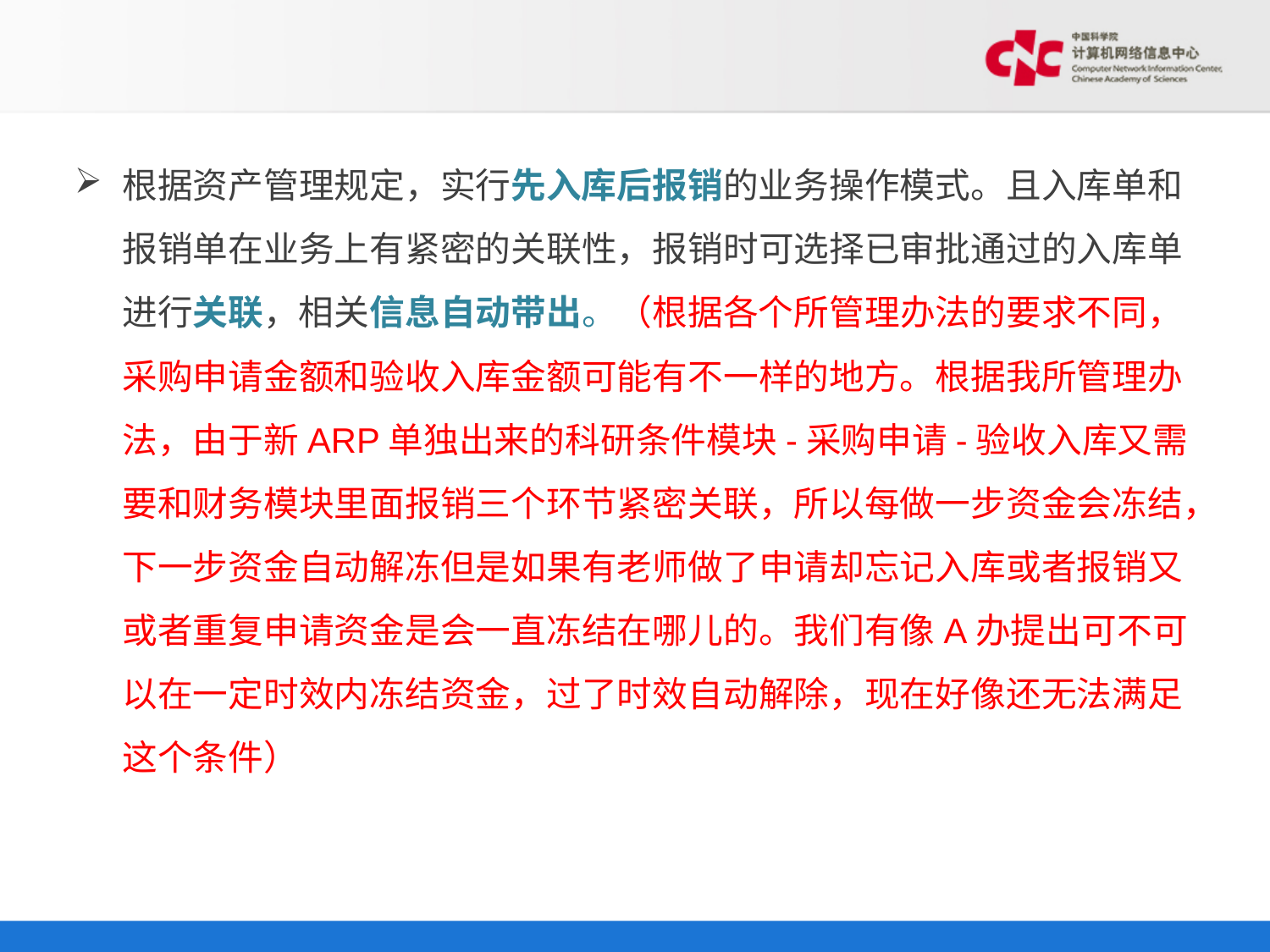

#
根据资产管理规定，实行先入库后报销的业务操作模式。且入库单和报销单在业务上有紧密的关联性，报销时可选择已审批通过的入库单进行关联，相关信息自动带出。（根据各个所管理办法的要求不同，采购申请金额和验收入库金额可能有不一样的地方。根据我所管理办法，由于新ARP单独出来的科研条件模块-采购申请-验收入库又需要和财务模块里面报销三个环节紧密关联，所以每做一步资金会冻结，下一步资金自动解冻但是如果有老师做了申请却忘记入库或者报销又或者重复申请资金是会一直冻结在哪儿的。我们有像A办提出可不可以在一定时效内冻结资金，过了时效自动解除，现在好像还无法满足这个条件）